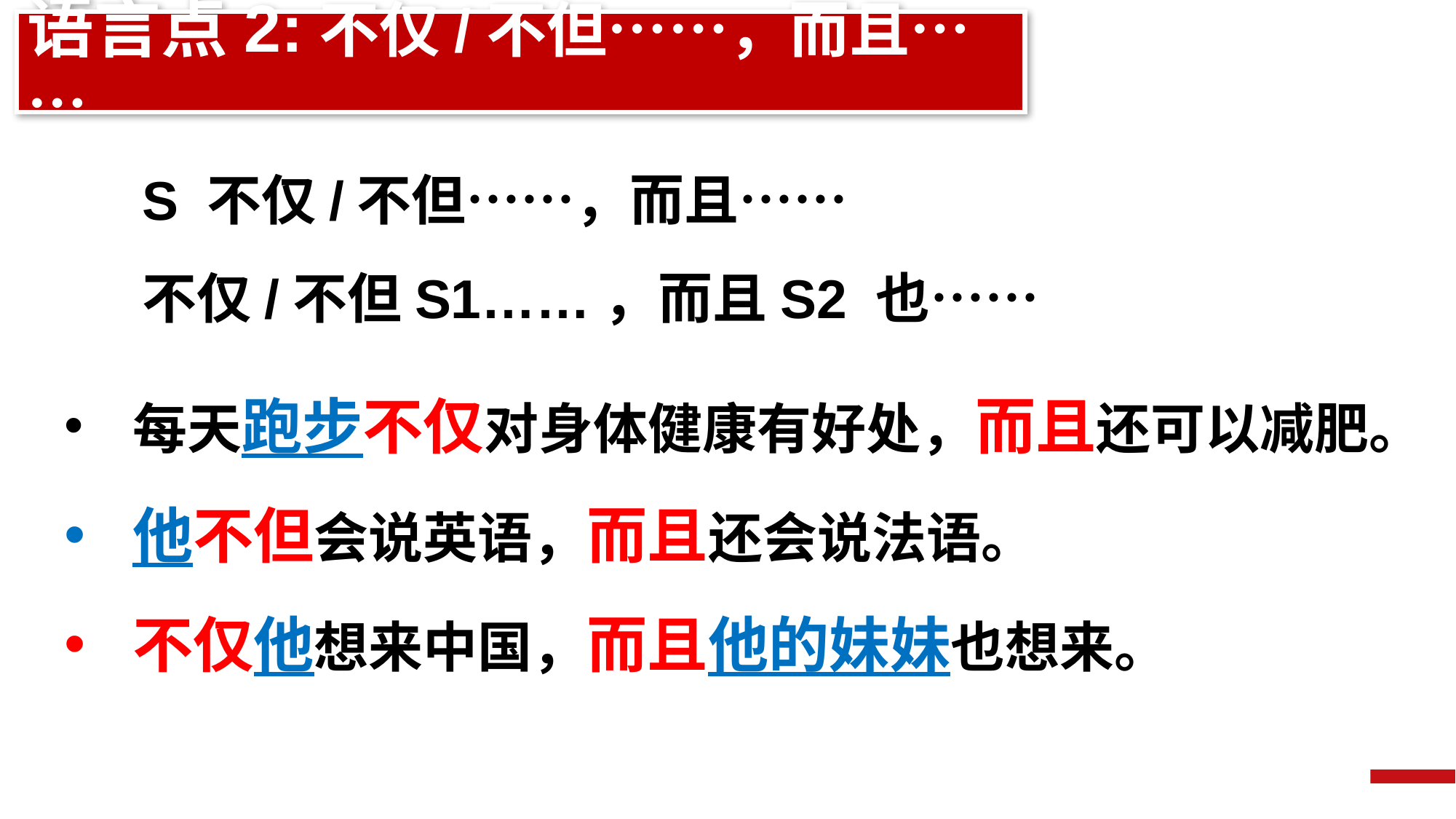

语言点2:不仅/不但……，而且……
S 不仅/不但……，而且……
不仅/不但S1……，而且S2 也……
每天跑步不仅对身体健康有好处，而且还可以减肥。
他不但会说英语，而且还会说法语。
不仅他想来中国，而且他的妹妹也想来。